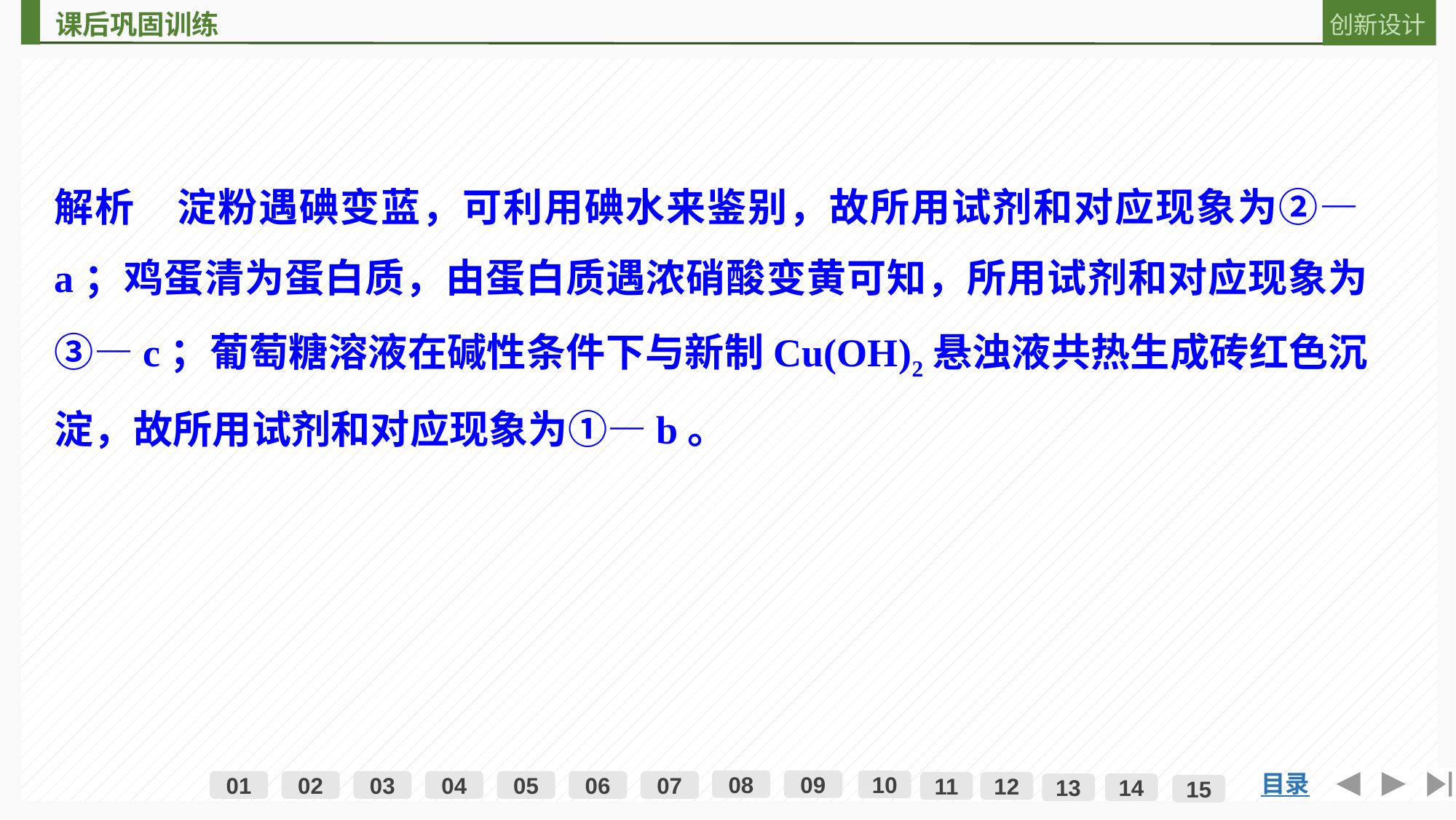

解析　淀粉遇碘变蓝，可利用碘水来鉴别，故所用试剂和对应现象为②—a；鸡蛋清为蛋白质，由蛋白质遇浓硝酸变黄可知，所用试剂和对应现象为③—c；葡萄糖溶液在碱性条件下与新制Cu(OH)2悬浊液共热生成砖红色沉淀，故所用试剂和对应现象为①—b。